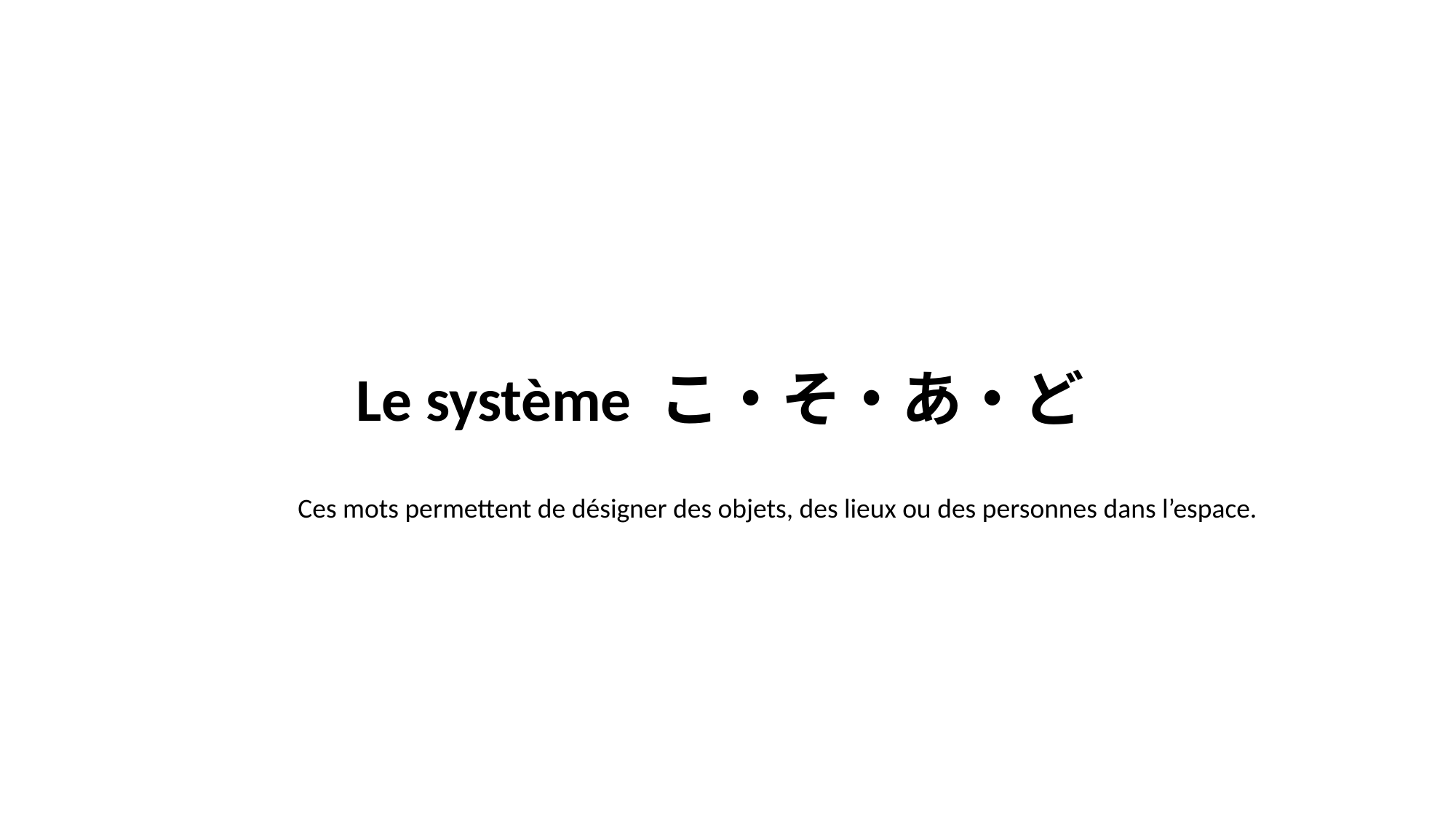

Le système こ・そ・あ・ど
Ces mots permettent de désigner des objets, des lieux ou des personnes dans l’espace.